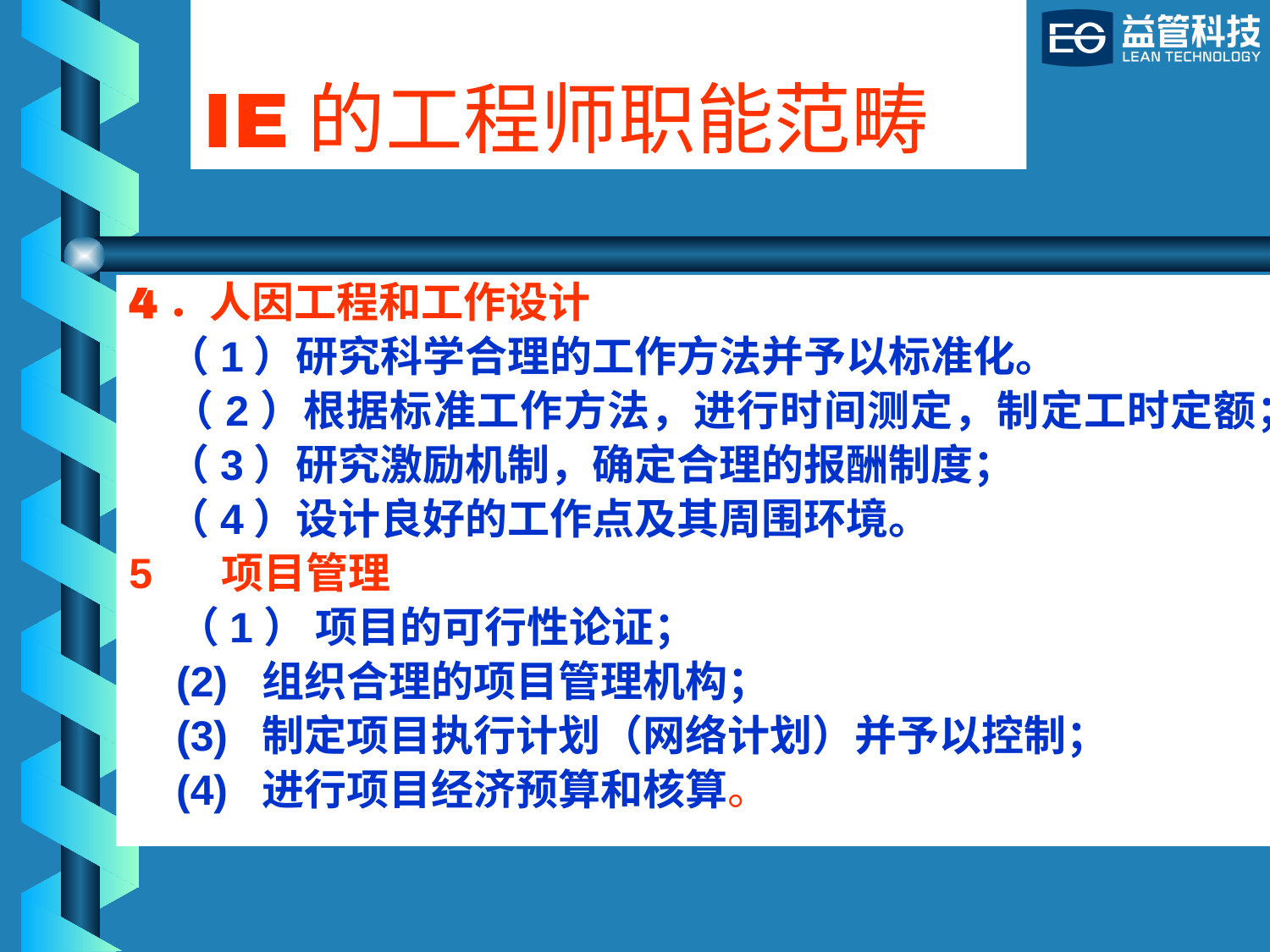

# IE的工程师职能范畴
4．人因工程和工作设计
   （1）研究科学合理的工作方法并予以标准化。
   （2）根据标准工作方法，进行时间测定，制定工时定额；
   （3）研究激励机制，确定合理的报酬制度；
   （4）设计良好的工作点及其周围环境。
5     项目管理
    （1） 项目的可行性论证；
    (2)  组织合理的项目管理机构；
    (3)  制定项目执行计划（网络计划）并予以控制；
    (4)  进行项目经济预算和核算。